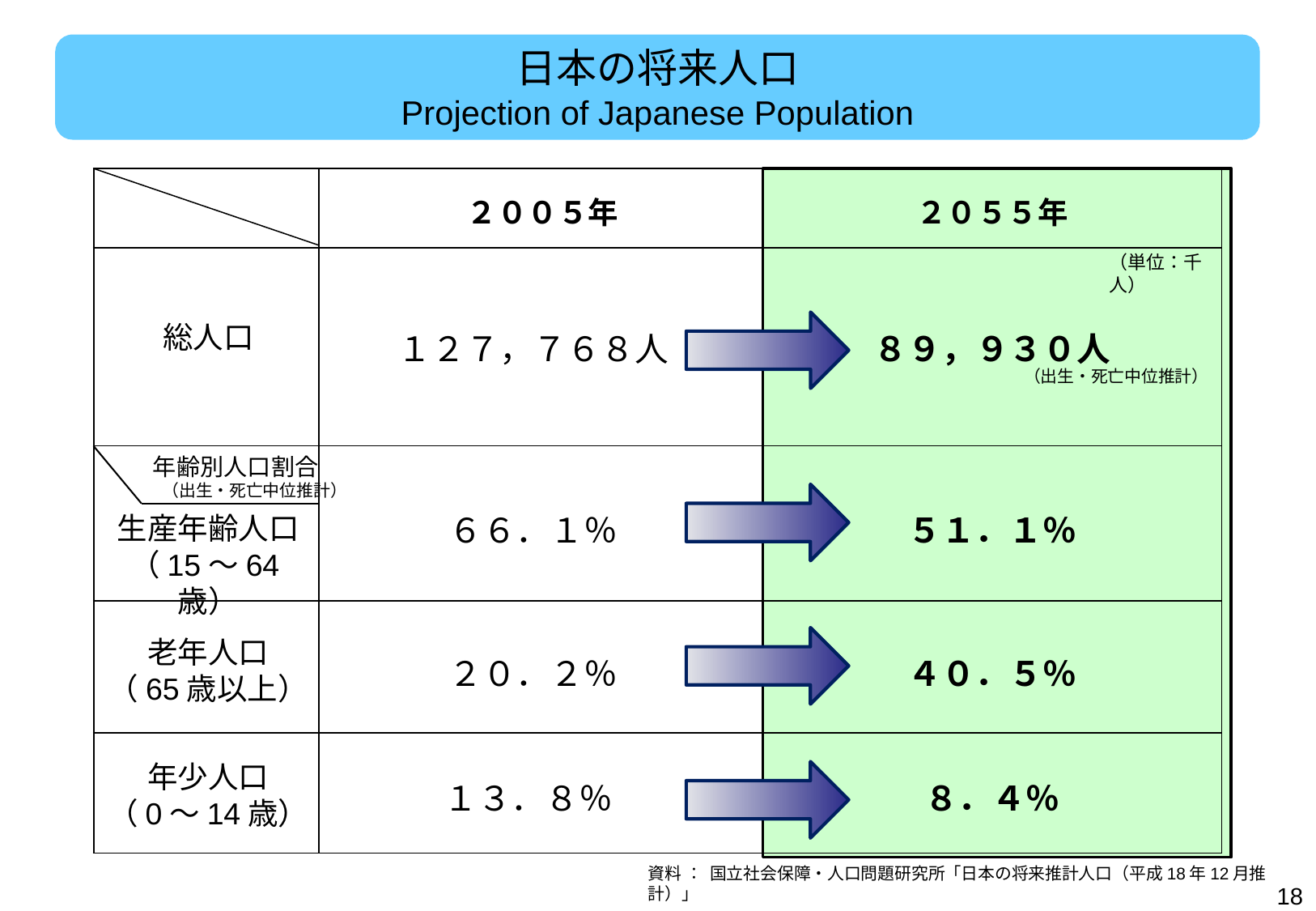

日本の将来人口
Projection of Japanese Population
|  |  |  |
| --- | --- | --- |
|  |  |  |
|  |  |  |
|  |  |  |
|  |  |  |
|  |  |  |

２００５年
２０５５年
（単位：千人）
総人口

１２７，７６８人
８９，９３０人
（出生・死亡中位推計）
　　年齢別人口割合
    　　 （出生・死亡中位推計）

生産年齢人口
（15～64歳）
６６．１％
５１．１％
老年人口
（65歳以上）

２０．２％
４０．５％
年少人口
（0～14歳）

１３．８％
８．４％
資料 ：  国立社会保障・人口問題研究所  ｢日本の将来推計人口（平成18年12月推計）｣
18